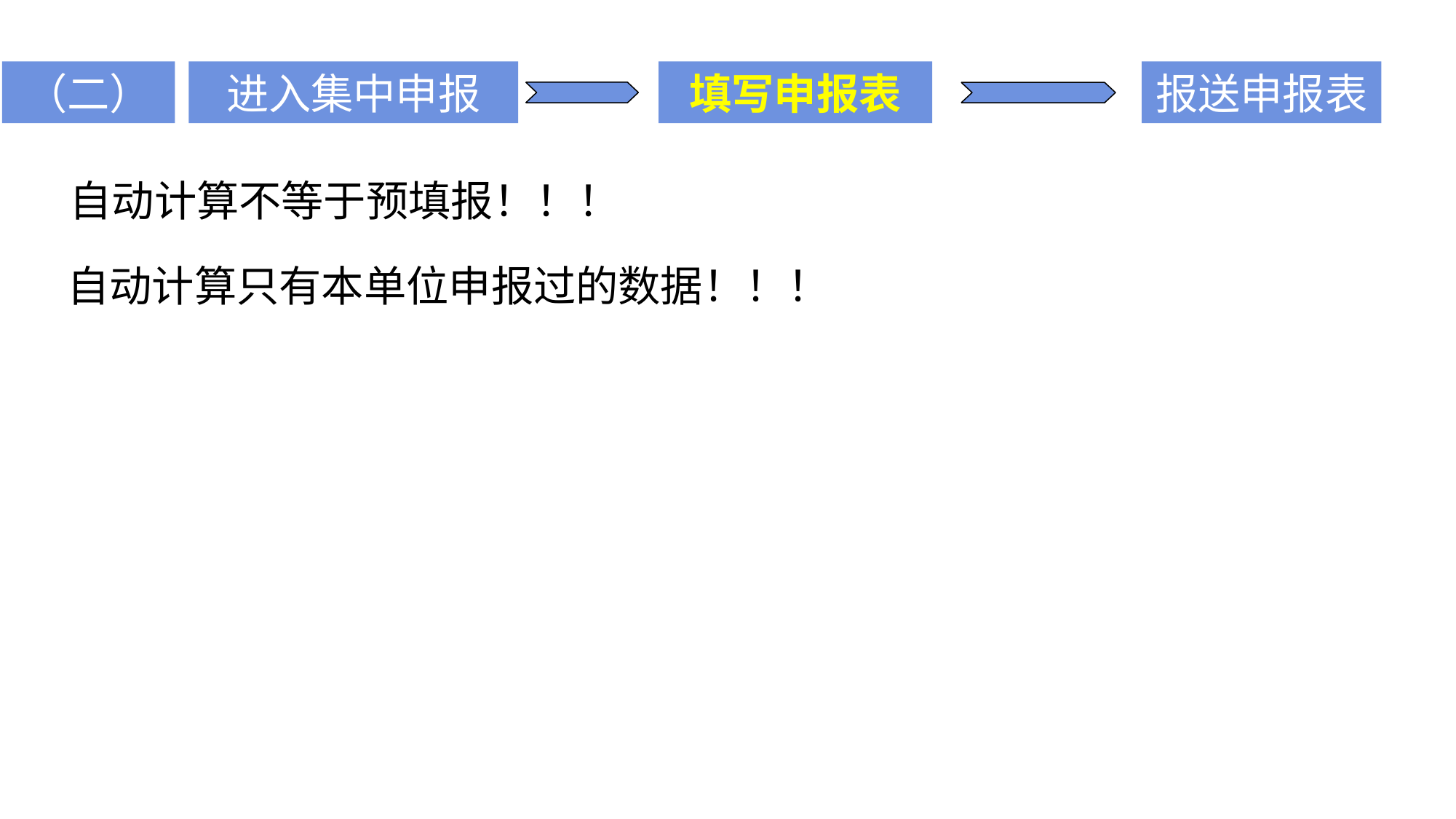

（二）
进入集中申报
填写申报表
报送申报表

自动计算不等于预填报！！！
自动计算只有本单位申报过的数据！！！